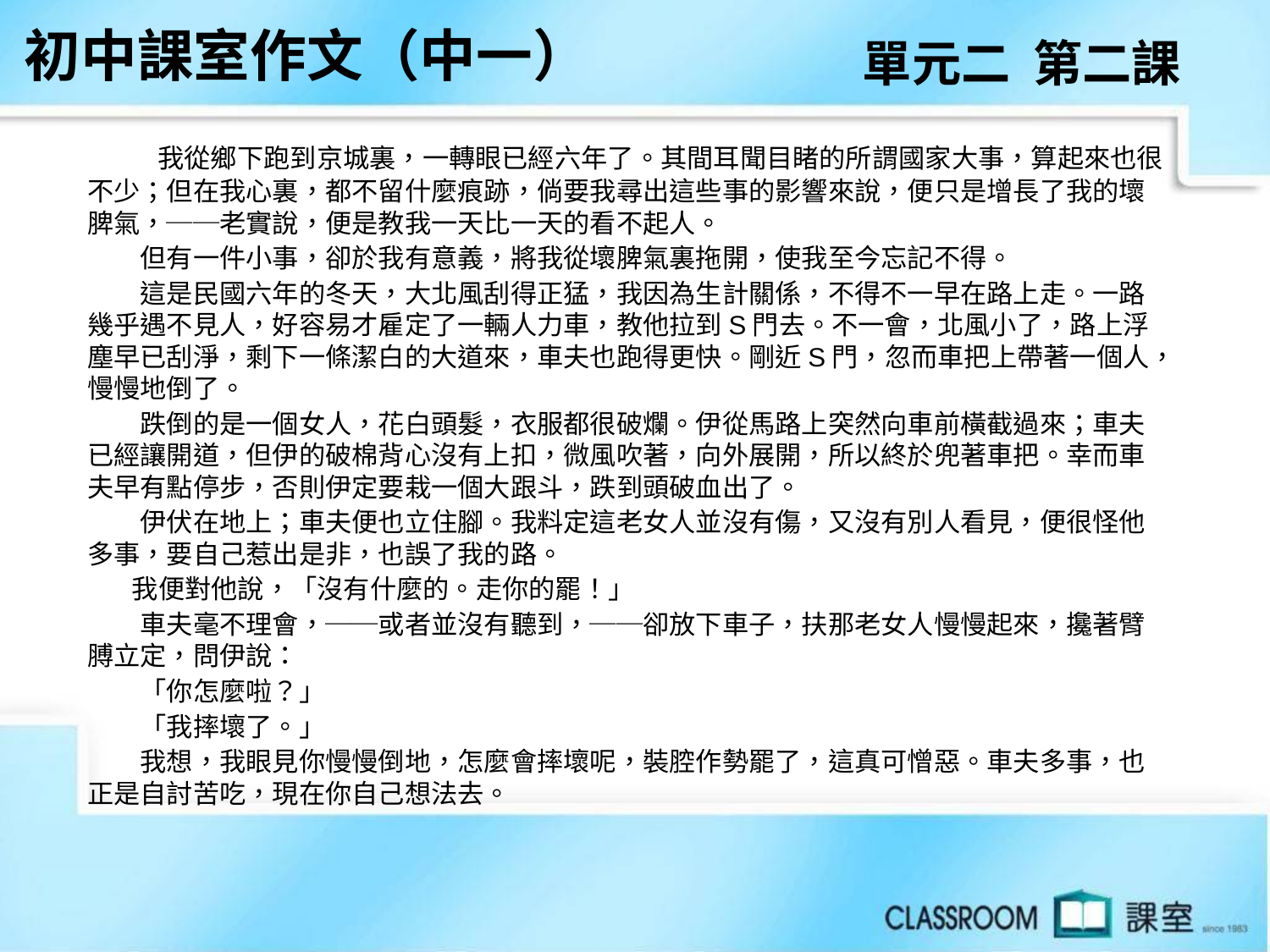

初中課室作文（中一）
單元二  第二課
　　我從鄉下跑到京城裏，一轉眼已經六年了。其間耳聞目睹的所謂國家大事，算起來也很不少；但在我心裏，都不留什麼痕跡，倘要我尋出這些事的影響來說，便只是增長了我的壞脾氣，──老實說，便是教我一天比一天的看不起人。
　　但有一件小事，卻於我有意義，將我從壞脾氣裏拖開，使我至今忘記不得。
　　這是民國六年的冬天，大北風刮得正猛，我因為生計關係，不得不一早在路上走。一路幾乎遇不見人，好容易才雇定了一輛人力車，教他拉到S門去。不一會，北風小了，路上浮塵早已刮淨，剩下一條潔白的大道來，車夫也跑得更快。剛近S門，忽而車把上帶著一個人，慢慢地倒了。
　　跌倒的是一個女人，花白頭髮，衣服都很破爛。伊從馬路上突然向車前橫截過來；車夫已經讓開道，但伊的破棉背心沒有上扣，微風吹著，向外展開，所以終於兜著車把。幸而車夫早有點停步，否則伊定要栽一個大跟斗，跌到頭破血出了。
　　伊伏在地上；車夫便也立住腳。我料定這老女人並沒有傷，又沒有別人看見，便很怪他多事，要自己惹出是非，也誤了我的路。
  　我便對他說，「沒有什麼的。走你的罷！」
　　車夫毫不理會，──或者並沒有聽到，──卻放下車子，扶那老女人慢慢起來，攙著臂膊立定，問伊說：
　　「你怎麼啦？」
　　「我摔壞了。」
　　我想，我眼見你慢慢倒地，怎麼會摔壞呢，裝腔作勢罷了，這真可憎惡。車夫多事，也正是自討苦吃，現在你自己想法去。